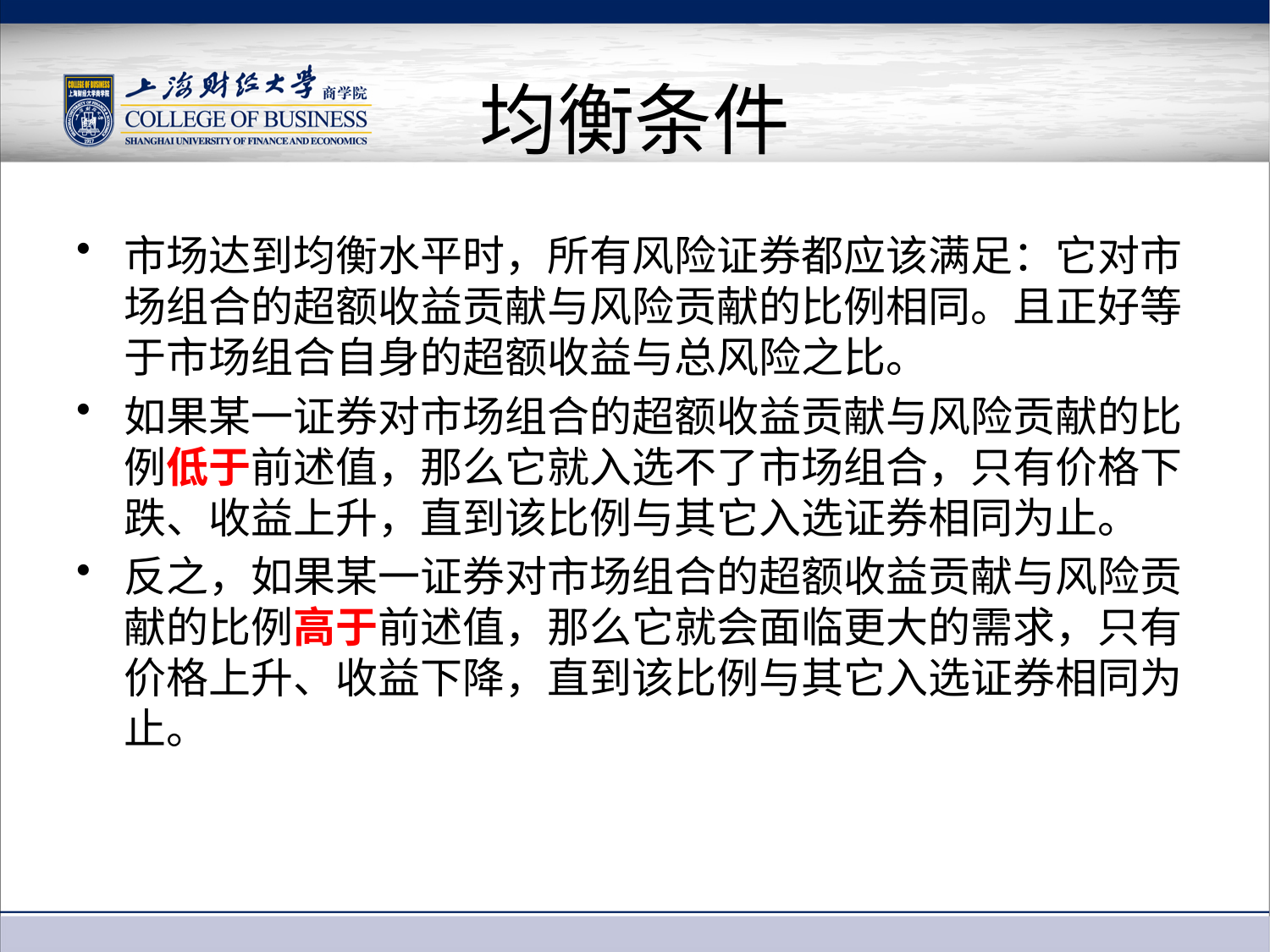

# 均衡条件
市场达到均衡水平时，所有风险证券都应该满足：它对市场组合的超额收益贡献与风险贡献的比例相同。且正好等于市场组合自身的超额收益与总风险之比。
如果某一证券对市场组合的超额收益贡献与风险贡献的比例低于前述值，那么它就入选不了市场组合，只有价格下跌、收益上升，直到该比例与其它入选证券相同为止。
反之，如果某一证券对市场组合的超额收益贡献与风险贡献的比例高于前述值，那么它就会面临更大的需求，只有价格上升、收益下降，直到该比例与其它入选证券相同为止。